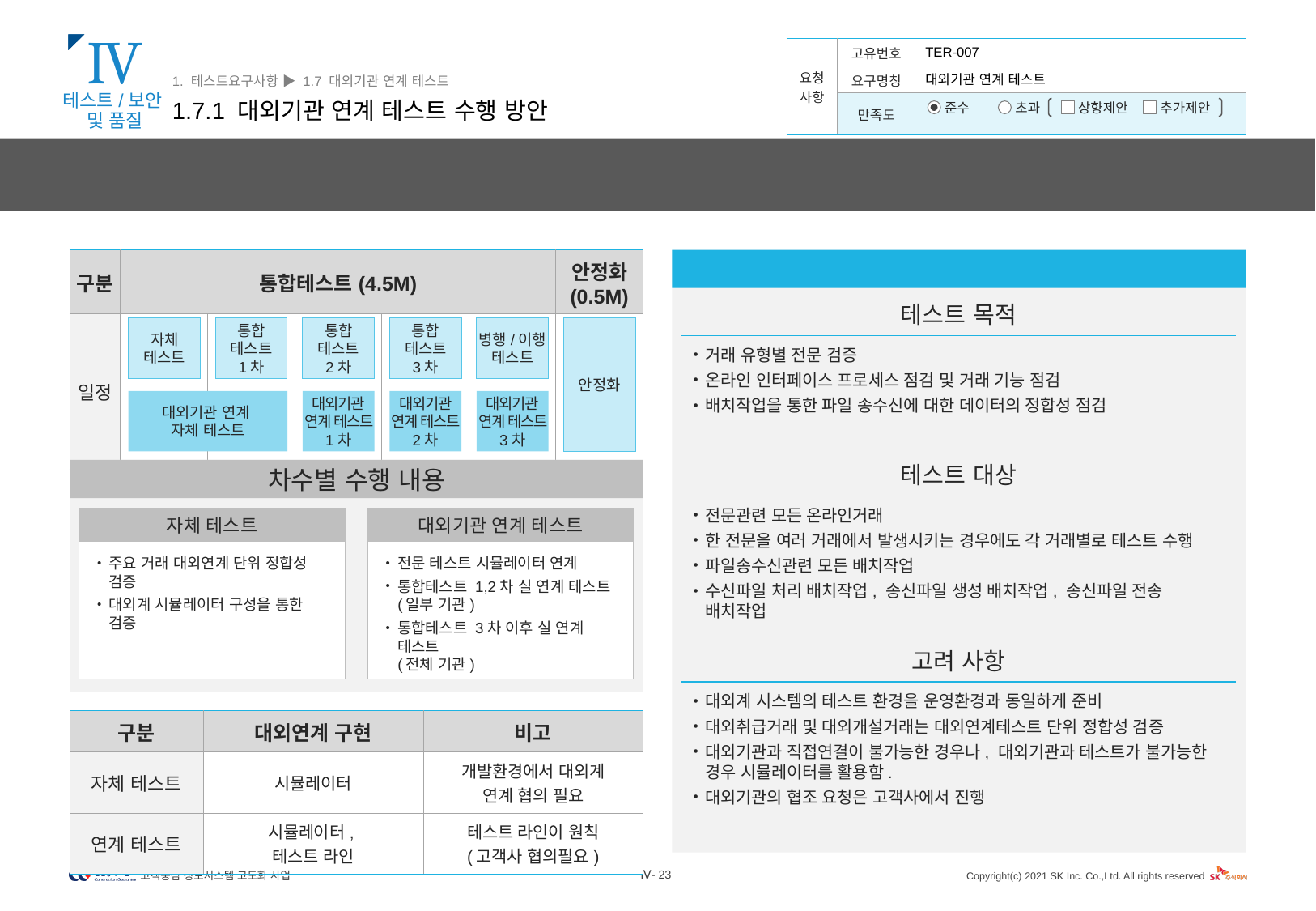

Ⅳ

테스트/보안
및 품질

1. 테스트요구사항 ▶ 1.7 대외기관 연계 테스트
1.7.1 대외기관 연계 테스트 수행 방안
TER-007
대외기관 연계 테스트

대외기관 연계 테스트는 시뮬레이터를 통해 자체 테스트를 진행하고 차수의 증가에 따라 점진적으로 대외 기관을 확대해 최종 전체 기관 모든 거래를 테스트를 완료하겠습니다.
| 구분 | 통합테스트(4.5M) |  |  |  |  | 안정화 (0.5M) |
| --- | --- | --- | --- | --- | --- | --- |
| 일정 |  |  |  |  |  |  |
대외기관 연계 테스트 방안

테스트 목적
거래 유형별 전문 검증
온라인 인터페이스 프로세스 점검 및 거래 기능 점검
배치작업을 통한 파일 송수신에 대한 데이터의 정합성 점검
안정화
자체
테스트
통합
테스트
1차
통합
테스트
2차
통합
테스트
3차
병행/이행 테스트
대외기관 연계
자체 테스트
대외기관
연계 테스트 1차
대외기관
연계 테스트
2차
대외기관
연계 테스트 3차

차수별 수행 내용
테스트 대상
전문관련 모든 온라인거래
한 전문을 여러 거래에서 발생시키는 경우에도 각 거래별로 테스트 수행
파일송수신관련 모든 배치작업
수신파일 처리 배치작업, 송신파일 생성 배치작업, 송신파일 전송 배치작업

자체 테스트
주요 거래 대외연계 단위 정합성 검증
대외계 시뮬레이터 구성을 통한 검증

대외기관 연계 테스트
전문 테스트 시뮬레이터 연계
통합테스트 1,2차 실 연계 테스트
(일부 기관)
통합테스트 3차 이후 실 연계 테스트
(전체 기관)
고려 사항
대외계 시스템의 테스트 환경을 운영환경과 동일하게 준비
대외취급거래 및 대외개설거래는 대외연계테스트 단위 정합성 검증
대외기관과 직접연결이 불가능한 경우나, 대외기관과 테스트가 불가능한 경우 시뮬레이터를 활용함.
대외기관의 협조 요청은 고객사에서 진행
| 구분 | 대외연계 구현 | 비고 |
| --- | --- | --- |
| 자체 테스트 | 시뮬레이터 | 개발환경에서 대외계 연계 협의 필요 |
| 연계 테스트 | 시뮬레이터, 테스트 라인 | 테스트 라인이 원칙 (고객사 협의필요) |